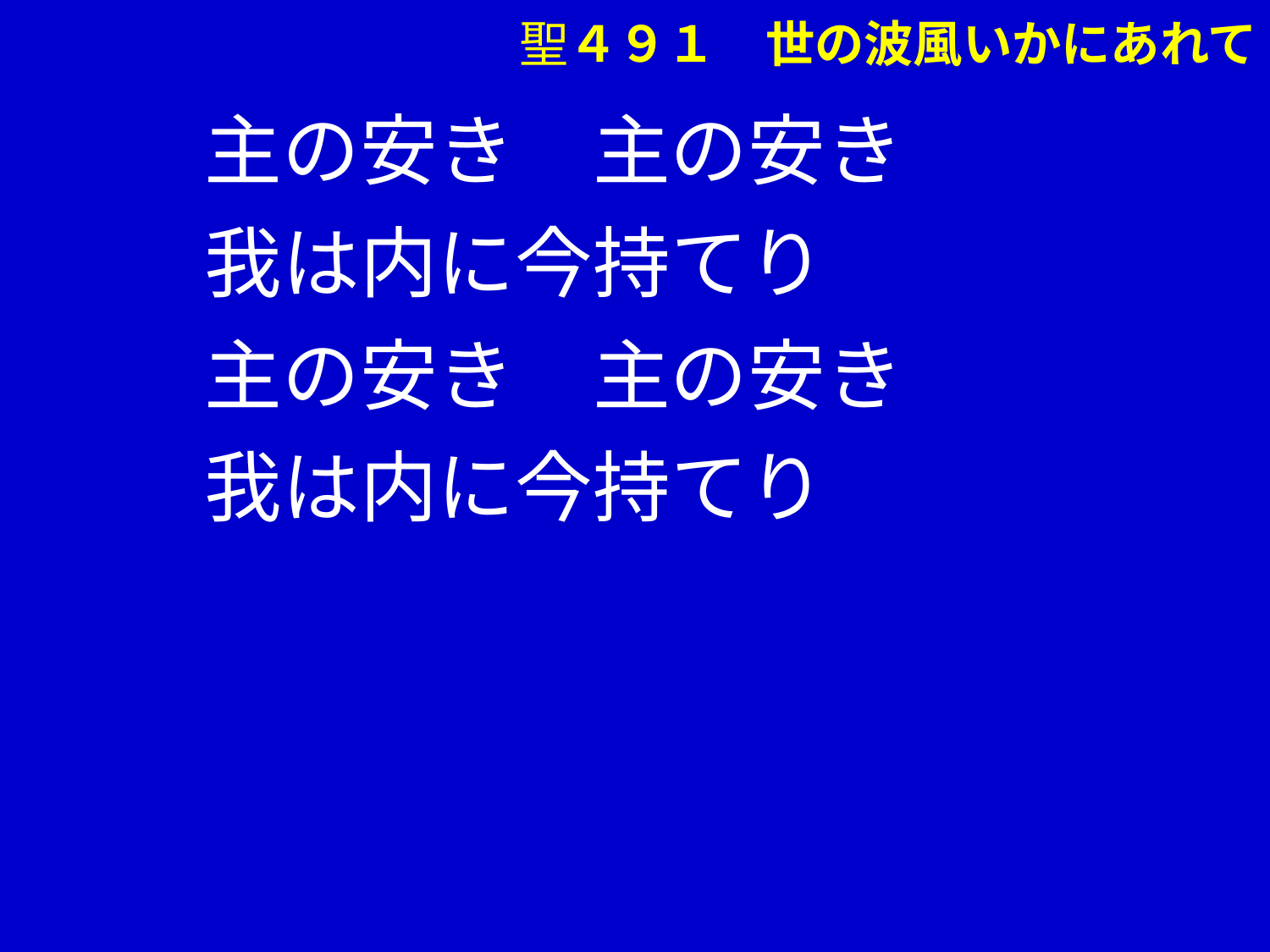

主の安き　主の安き
我は内に今持てり
主の安き　主の安き
我は内に今持てり

聖４９１　世の波風いかにあれて